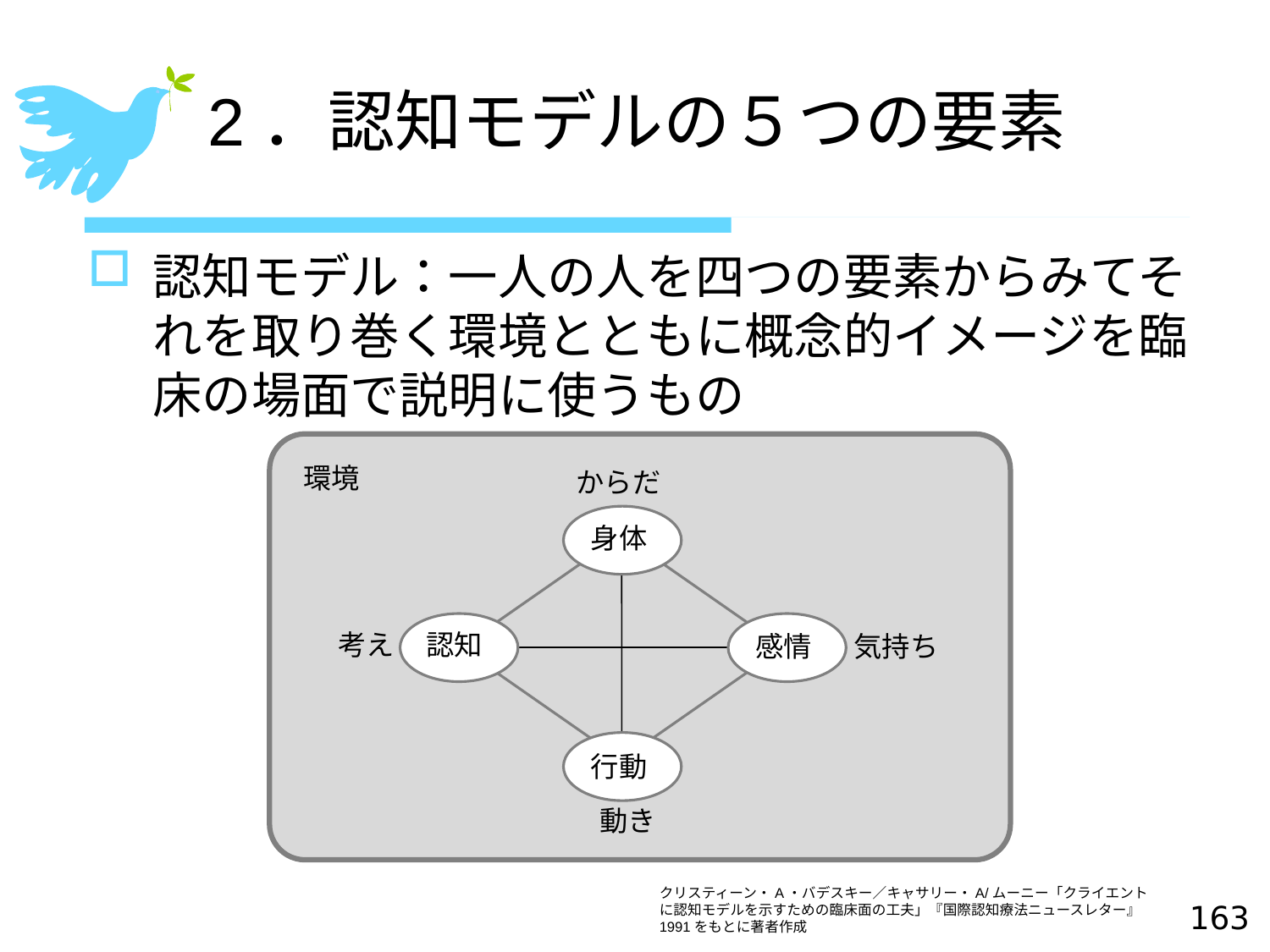

# 2．認知モデルの５つの要素
認知モデル：一人の人を四つの要素からみてそれを取り巻く環境とともに概念的イメージを臨床の場面で説明に使うもの

環境
からだ

身体

考え
認知
感情
気持ち
_
行動
動き
クリスティーン・A・バデスキー／キャサリー・A/ムーニー「クライエントに認知モデルを示すための臨床面の工夫」『国際認知療法ニュースレター』1991をもとに著者作成
163